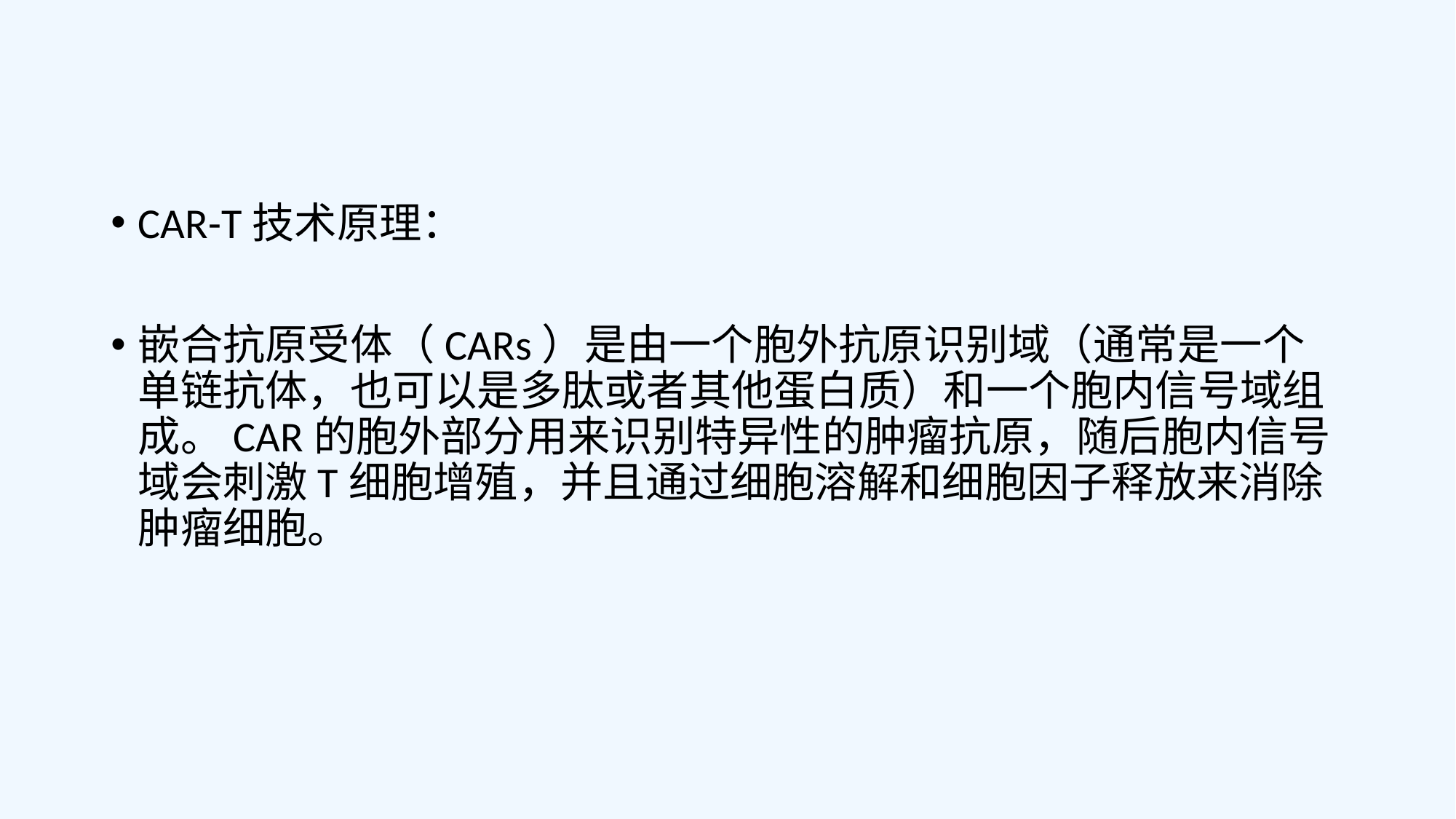

CAR-T技术原理：

嵌合抗原受体（CARs）是由一个胞外抗原识别域（通常是一个单链抗体，也可以是多肽或者其他蛋白质）和一个胞内信号域组成。CAR的胞外部分用来识别特异性的肿瘤抗原，随后胞内信号域会刺激T细胞增殖，并且通过细胞溶解和细胞因子释放来消除肿瘤细胞。